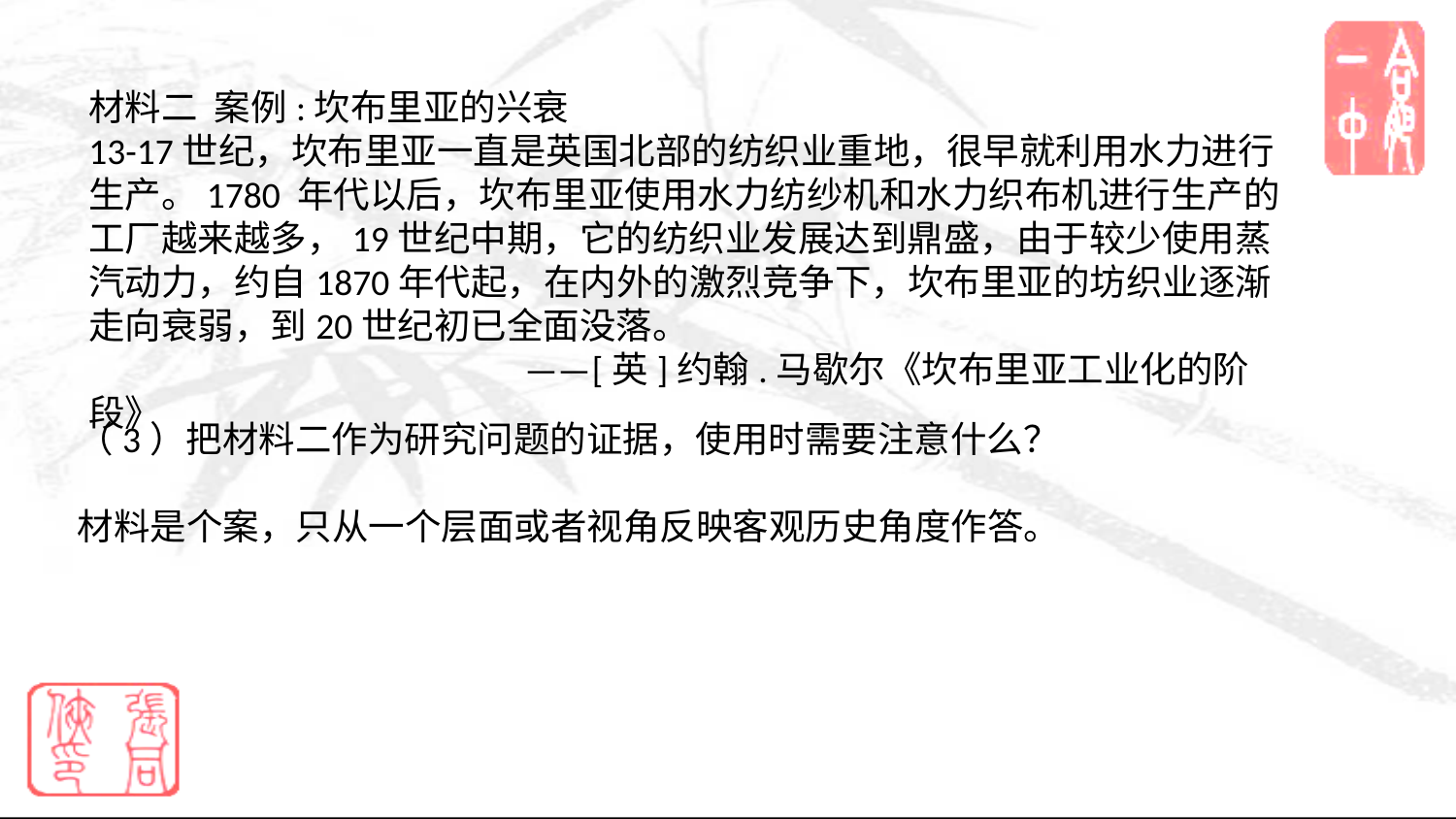

材料二  案例:坎布里亚的兴衰13-17世纪，坎布里亚一直是英国北部的纺织业重地，很早就利用水力进行生产。1780 年代以后，坎布里亚使用水力纺纱机和水力织布机进行生产的工厂越来越多，19世纪中期，它的纺织业发展达到鼎盛，由于较少使用蒸汽动力，约自1870年代起，在内外的激烈竞争下，坎布里亚的坊织业逐渐走向衰弱，到20世纪初已全面没落。
                                                     ——[英]约翰.马歇尔《坎布里亚工业化的阶段》

（3）把材料二作为研究问题的证据，使用时需要注意什么？材料是个案，只从一个层面或者视角反映客观历史角度作答。